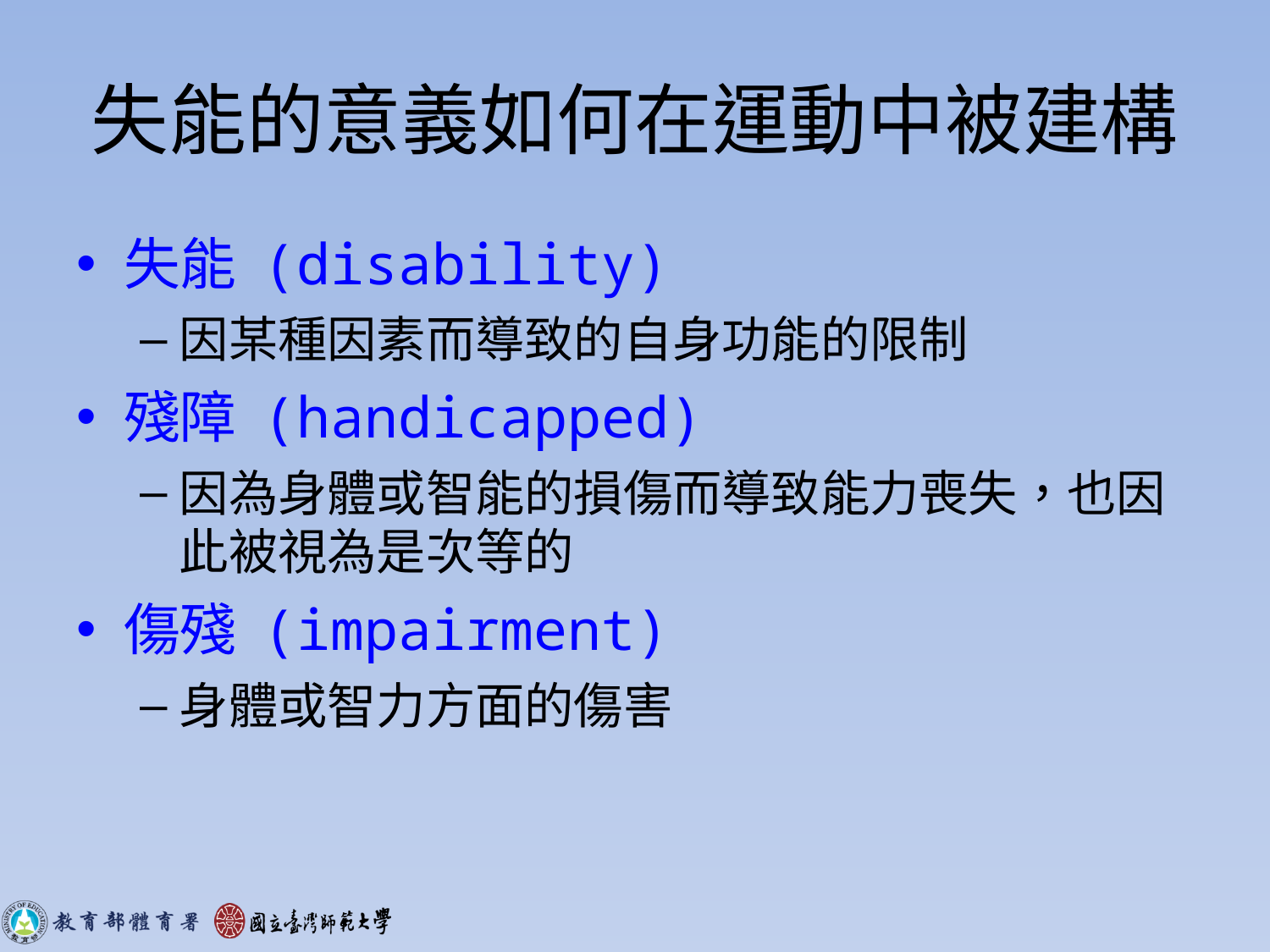

# 失能的意義如何在運動中被建構
失能 (disability)
因某種因素而導致的自身功能的限制
殘障 (handicapped)
因為身體或智能的損傷而導致能力喪失，也因此被視為是次等的
傷殘 (impairment)
身體或智力方面的傷害